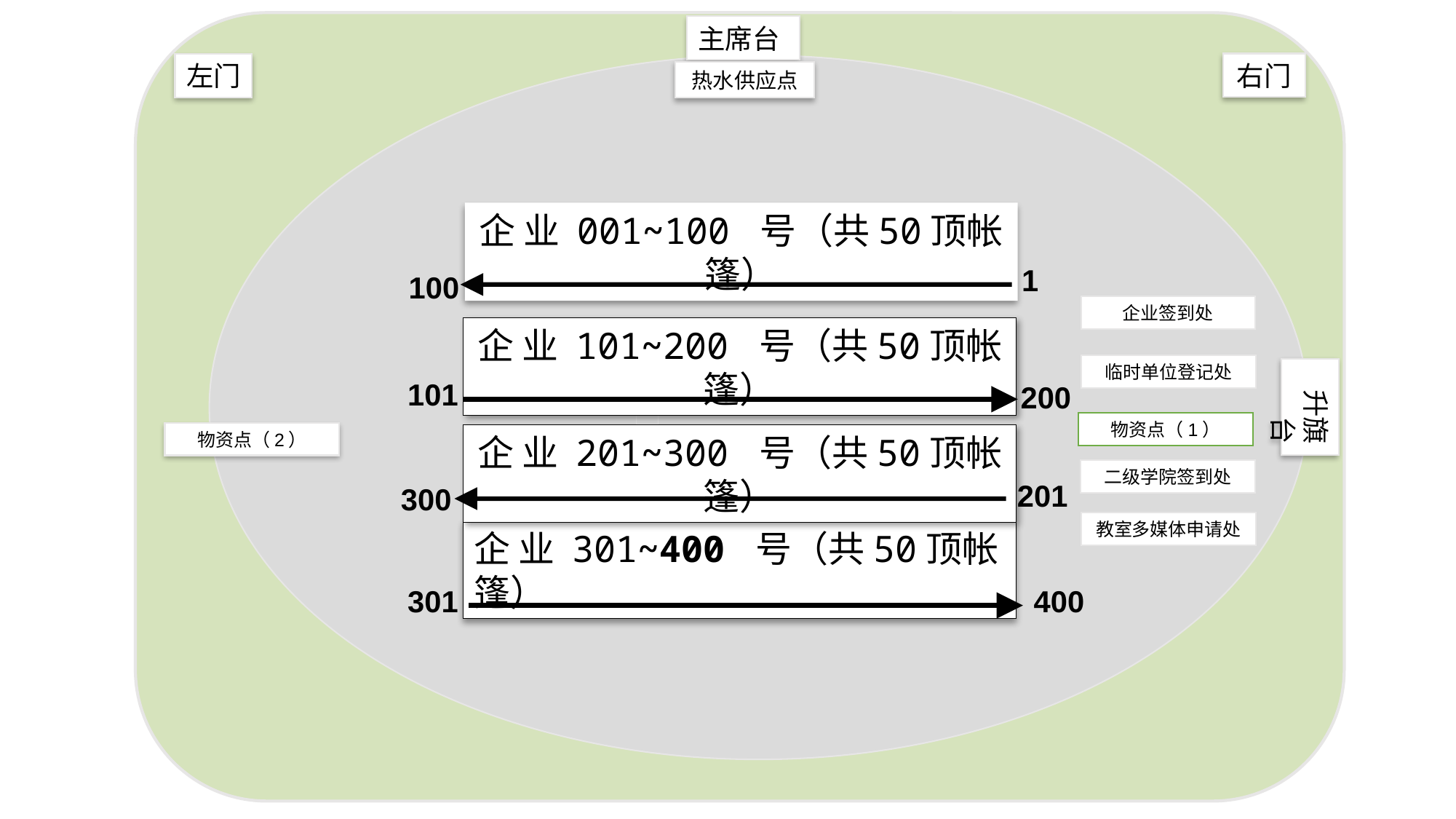

南操

主席台
升旗台
右门
左门
企业签到处
临时单位登记处
二级学院签到处
教室多媒体申请处

热水供应点
物资点（2）

企 业 001~100 号（共50顶帐篷）

1
100

企 业 101~200 号（共50顶帐篷）
101
200
物资点（1）
企 业 201~300 号（共50顶帐篷）
201
300
企 业 301~400 号（共50顶帐篷）
301
400